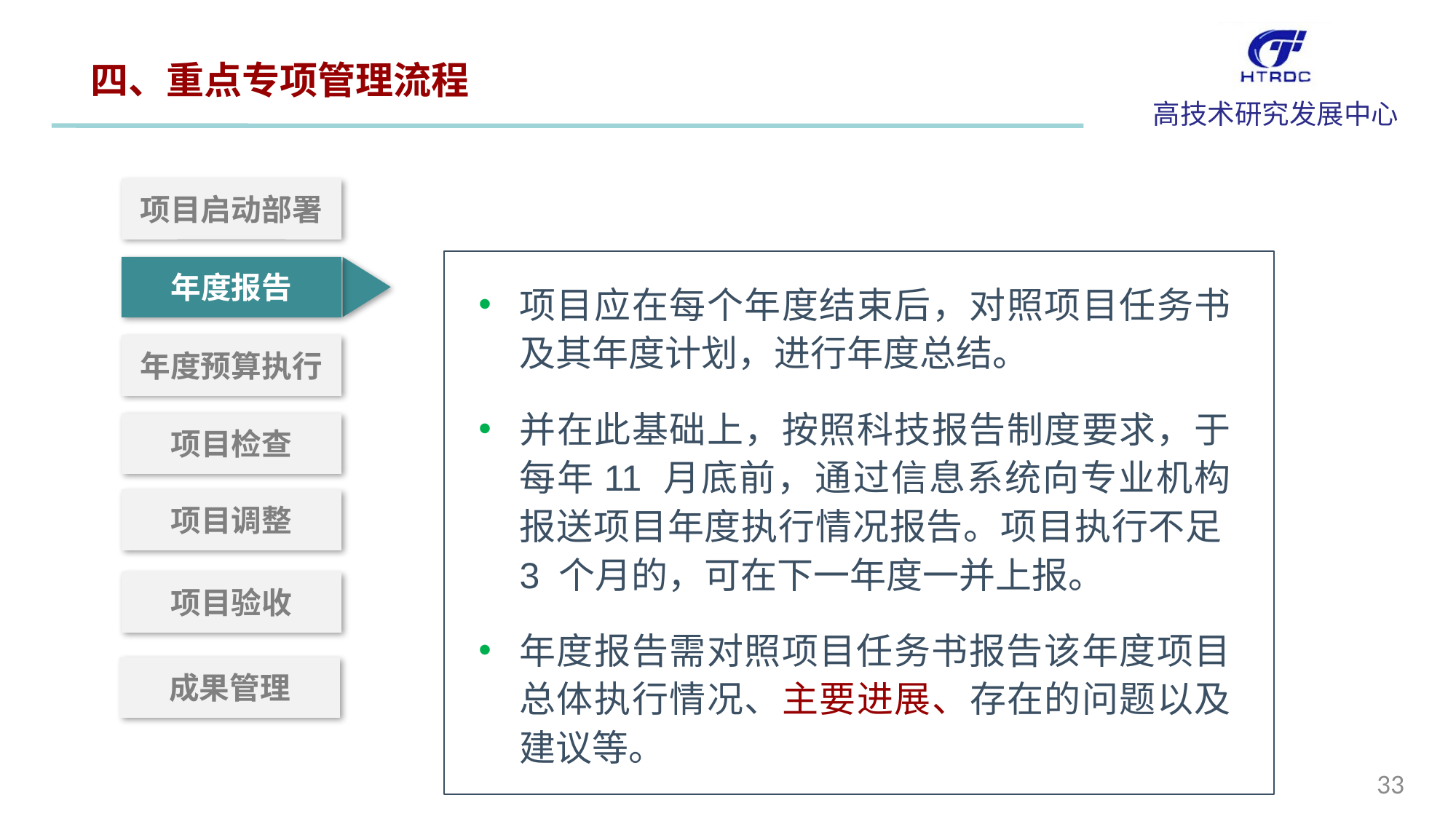

四、重点专项管理流程
项目启动部署
项目应在每个年度结束后，对照项目任务书及其年度计划，进行年度总结。
并在此基础上，按照科技报告制度要求，于每年11 月底前，通过信息系统向专业机构报送项目年度执行情况报告。项目执行不足3 个月的，可在下一年度一并上报。
年度报告需对照项目任务书报告该年度项目总体执行情况、主要进展、存在的问题以及建议等。
年度报告

年度预算执行
项目检查
项目调整
项目验收
成果管理